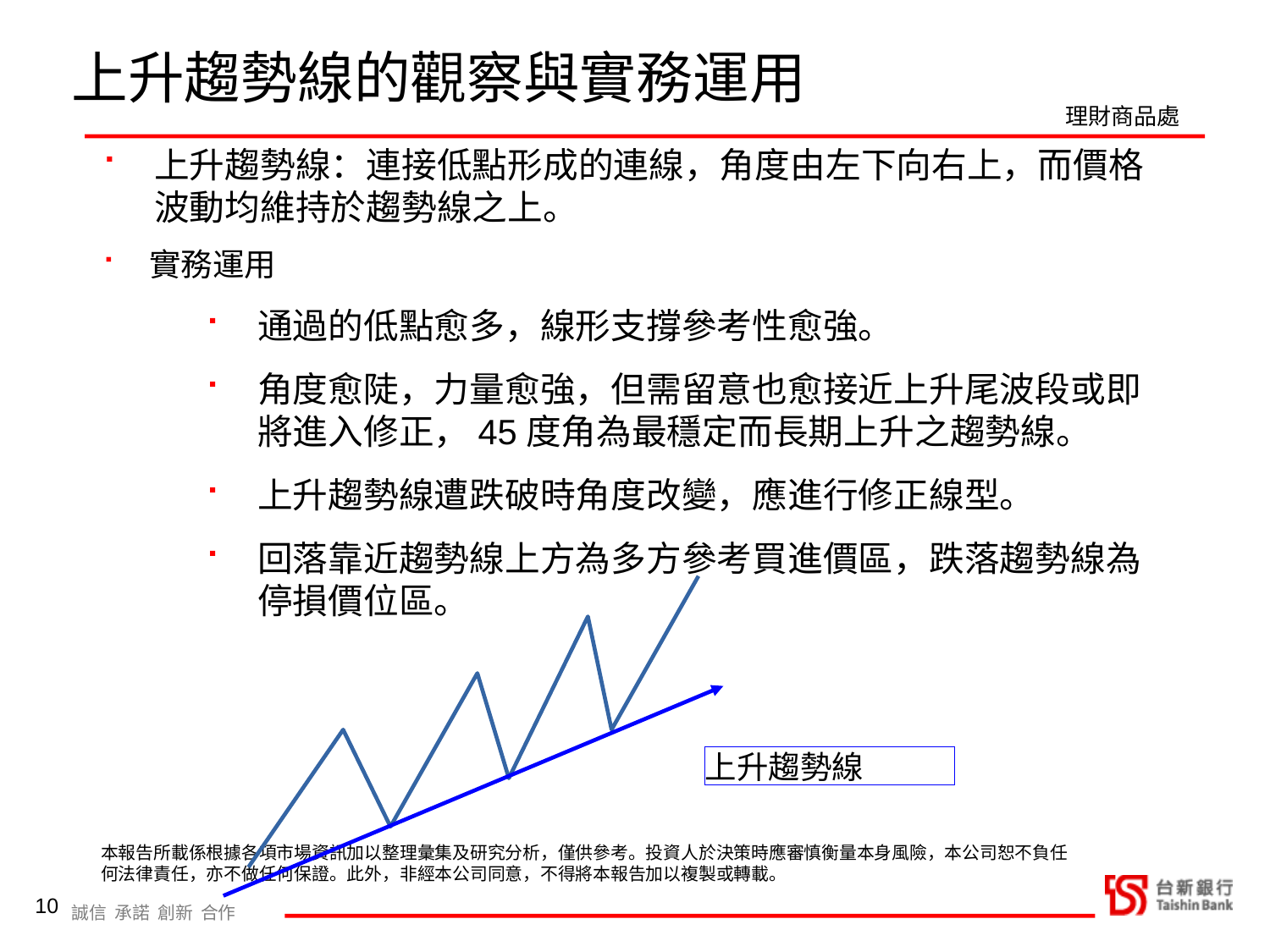

上升趨勢線的觀察與實務運用
上升趨勢線：連接低點形成的連線，角度由左下向右上，而價格波動均維持於趨勢線之上。
實務運用
通過的低點愈多，線形支撐參考性愈強。
角度愈陡，力量愈強，但需留意也愈接近上升尾波段或即將進入修正，45度角為最穩定而長期上升之趨勢線。
上升趨勢線遭跌破時角度改變，應進行修正線型。
回落靠近趨勢線上方為多方參考買進價區，跌落趨勢線為停損價位區。

上升趨勢線
10